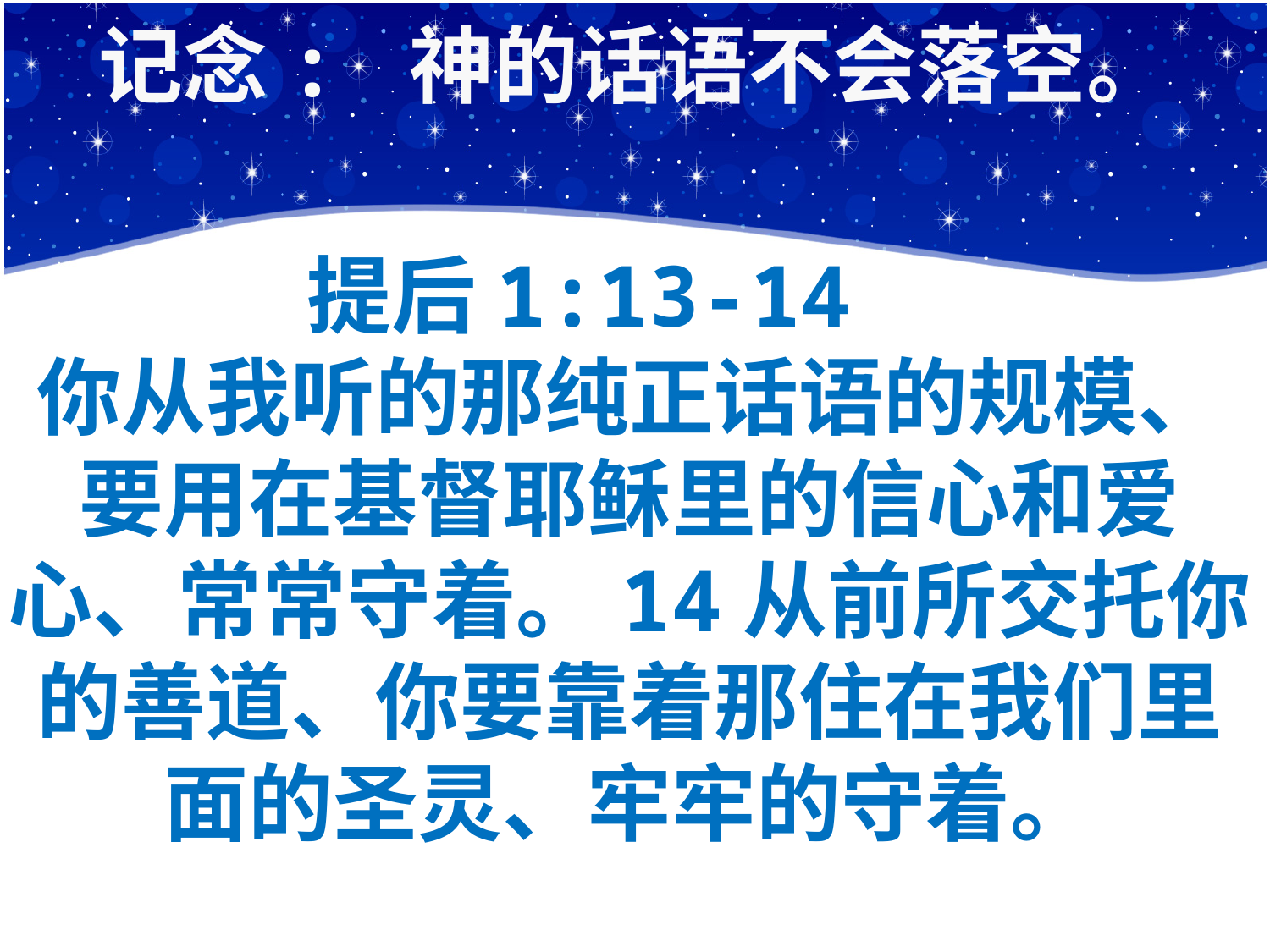

记念: 神的话语不会落空。
提后1:13-14
你从我听的那纯正话语的规模、要用在基督耶稣里的信心和爱心、常常守着。14从前所交托你的善道、你要靠着那住在我们里面的圣灵、牢牢的守着。